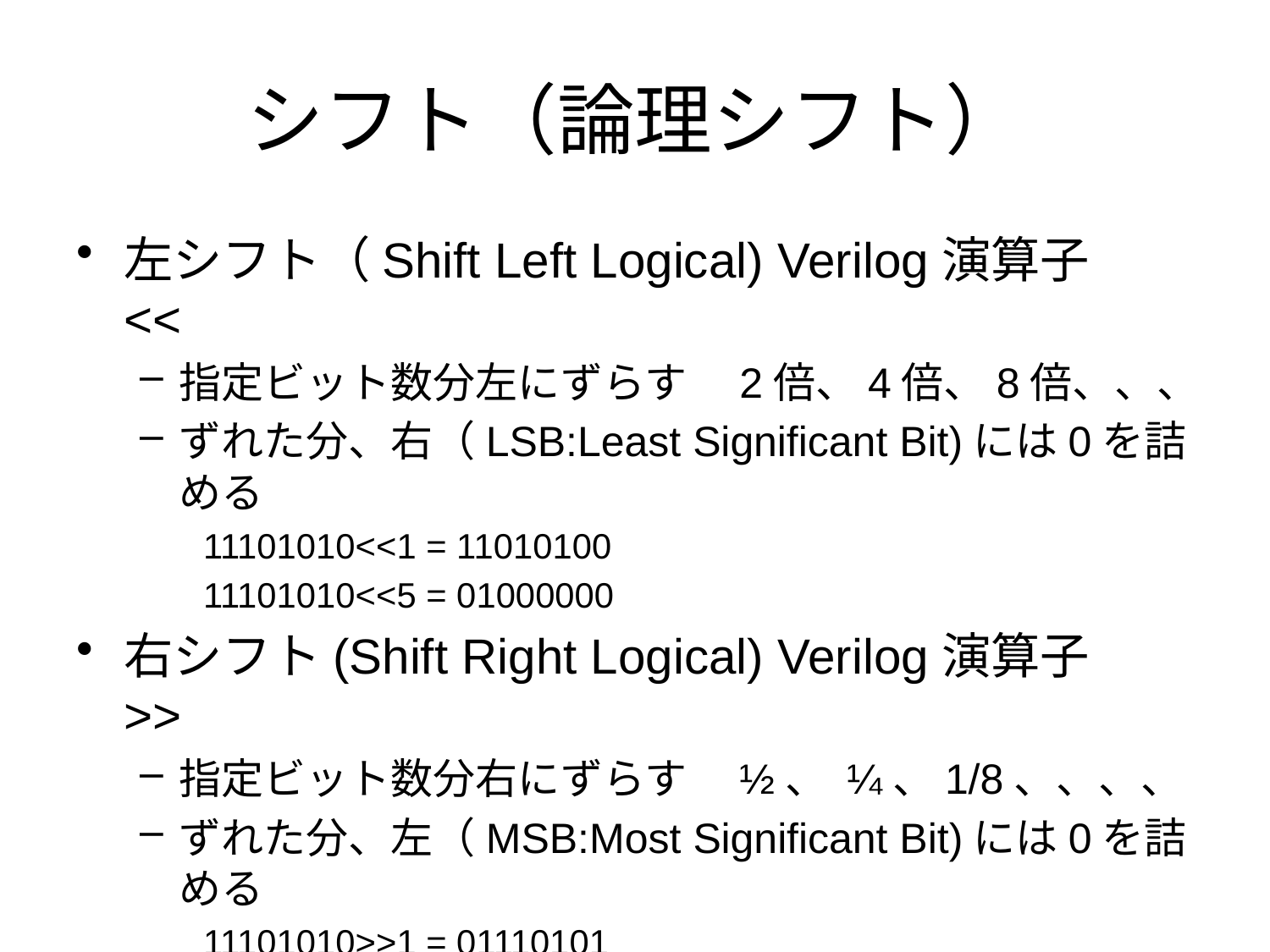

# シフト（論理シフト）
左シフト（Shift Left Logical) Verilog演算子　<<
指定ビット数分左にずらす　2倍、4倍、8倍、、、
ずれた分、右（LSB:Least Significant Bit)には0を詰める
11101010<<1 = 11010100
11101010<<5 = 01000000
右シフト(Shift Right Logical) Verilog演算子　>>
指定ビット数分右にずらす　½、 ¼、1/8、、、、
ずれた分、左（MSB:Most Significant Bit)には0を詰める
11101010>>1 = 01110101
11101010>>5 = 00000111